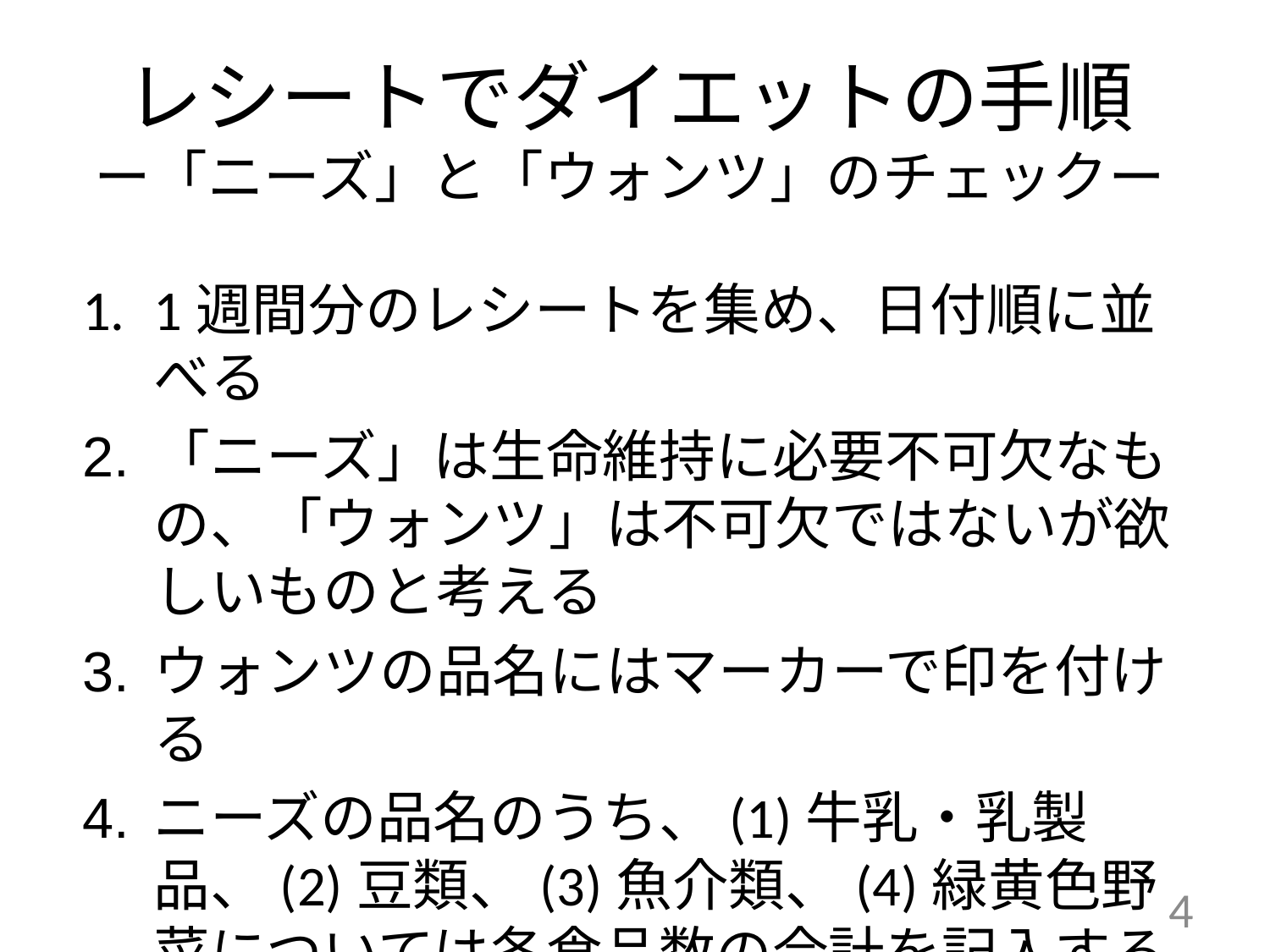

# レシートでダイエットの手順 ー「ニーズ」と「ウォンツ」のチェックー
1週間分のレシートを集め、日付順に並べる
「ニーズ」は生命維持に必要不可欠なもの、「ウォンツ」は不可欠ではないが欲しいものと考える
ウォンツの品名にはマーカーで印を付ける
ニーズの品名のうち、(1)牛乳・乳製品、(2)豆類、(3)魚介類、(4)緑黄色野菜については各食品数の合計を記入する
4